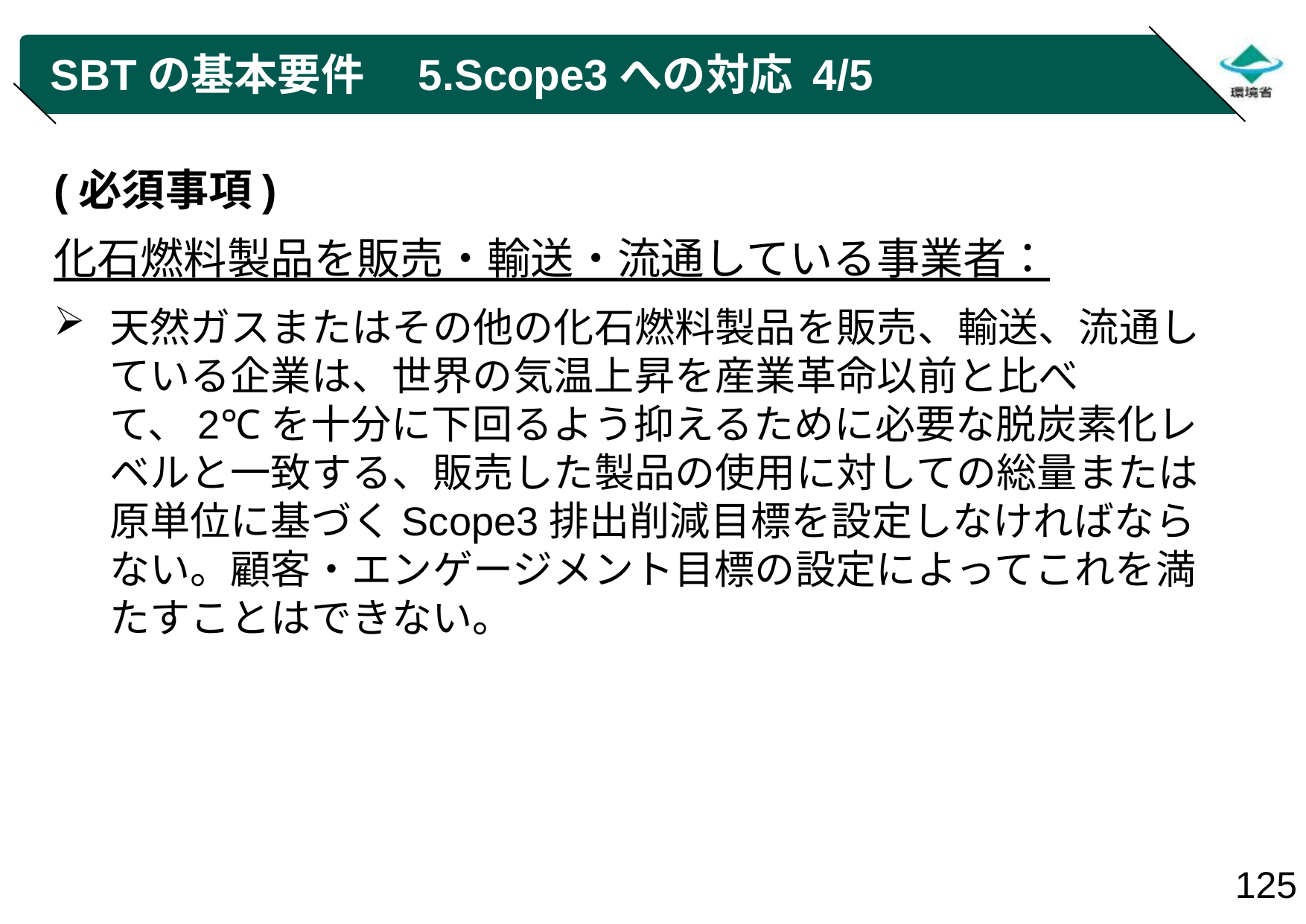

# SBTの基本要件　5.Scope3への対応 4/5
(必須事項)

化石燃料製品を販売・輸送・流通している事業者：
天然ガスまたはその他の化石燃料製品を販売、輸送、流通している企業は、世界の気温上昇を産業革命以前と比べて、2℃を十分に下回るよう抑えるために必要な脱炭素化レベルと一致する、販売した製品の使用に対しての総量または原単位に基づくScope3排出削減目標を設定しなければならない。顧客・エンゲージメント目標の設定によってこれを満たすことはできない。